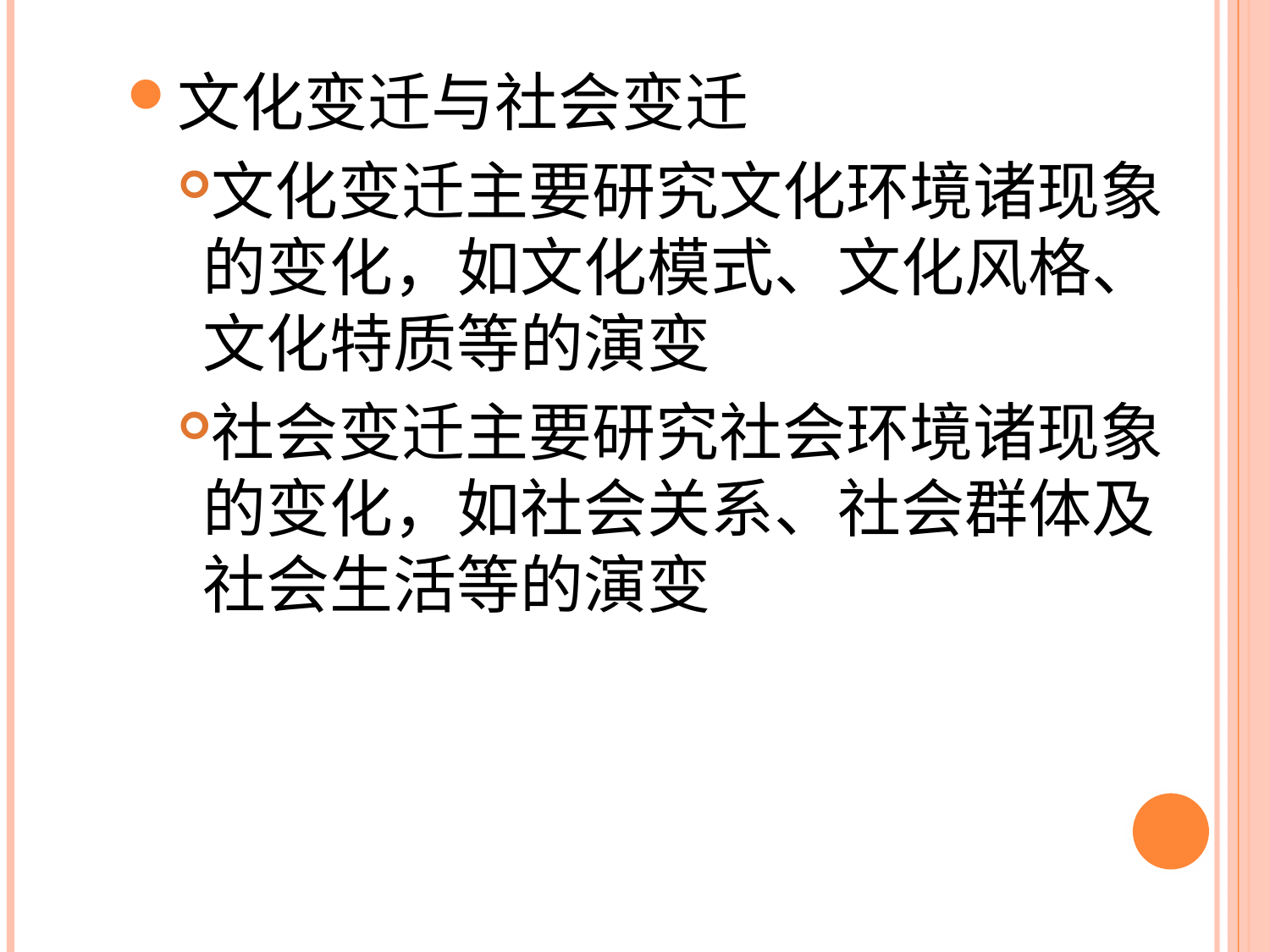

文化变迁与社会变迁
文化变迁主要研究文化环境诸现象的变化，如文化模式、文化风格、文化特质等的演变
社会变迁主要研究社会环境诸现象的变化，如社会关系、社会群体及社会生活等的演变